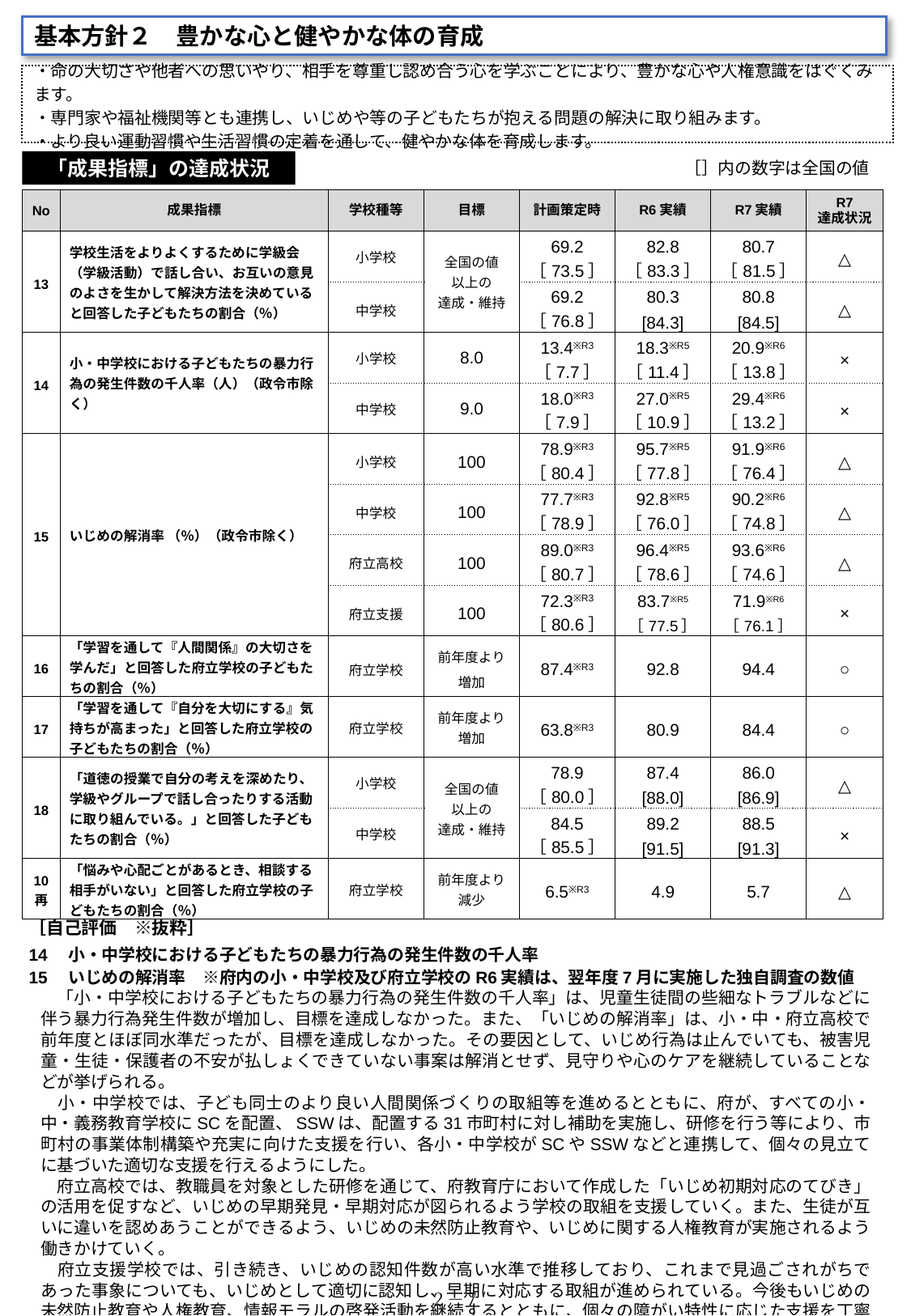

基本方針２　豊かな心と健やかな体の育成
・命の大切さや他者への思いやり、相手を尊重し認め合う心を学ぶことにより、豊かな心や人権意識をはぐくみます。
・専門家や福祉機関等とも連携し、いじめや等の子どもたちが抱える問題の解決に取り組みます。
・より良い運動習慣や生活習慣の定着を通して、健やかな体を育成します。
［］内の数字は全国の値
「成果指標」の達成状況
| No | 成果指標 | 学校種等 | 目標 | 計画策定時 | R6実績 | R7実績 | R7 達成状況 |
| --- | --- | --- | --- | --- | --- | --- | --- |
| 13 | 学校生活をよりよくするために学級会（学級活動）で話し合い、お互いの意見のよさを生かして解決方法を決めていると回答した子どもたちの割合（％） | 小学校 | 全国の値 以上の 達成・維持 | 69.2 ［73.5］ | 82.8 ［83.3］ | 80.7 ［81.5］ | △ |
|  |  | 中学校 |  | 69.2 ［76.8］ | 80.3 [84.3] | 80.8 [84.5] | △ |
| 14 | 小・中学校における子どもたちの暴力行為の発生件数の千人率（人）（政令市除く） | 小学校 | 8.0 | 13.4※R3 ［7.7］ | 18.3※R5 ［11.4］ | 20.9※R6 ［13.8］ | × |
|  |  | 中学校 | 9.0 | 18.0※R3 ［7.9］ | 27.0※R5 ［10.9］ | 29.4※R6 ［13.2］ | × |
| 15 | いじめの解消率 （％）（政令市除く） | 小学校 | 100 | 78.9※R3 ［80.4］ | 95.7※R5 ［77.8］ | 91.9※R6 ［76.4］ | △ |
|  |  | 中学校 | 100 | 77.7※R3 ［78.9］ | 92.8※R5 ［76.0］ | 90.2※R6 ［74.8］ | △ |
|  |  | 府立高校 | 100 | 89.0※R3 ［80.7］ | 96.4※R5 ［78.6］ | 93.6※R6 ［74.6］ | △ |
|  |  | 府立支援 | 100 | 72.3※R3 ［80.6］ | 83.7※R5 ［77.5］ | 71.9※R6 ［76.1］ | × |
| 16 | 「学習を通して『人間関係』の大切さを学んだ」と回答した府立学校の子どもたちの割合（％） | 府立学校 | 前年度より増加 | 87.4※R3 | 92.8 | 94.4 | ○ |
| 17 | 「学習を通して『自分を大切にする』気持ちが高まった」と回答した府立学校の子どもたちの割合（％） | 府立学校 | 前年度より増加 | 63.8※R3 | 80.9 | 84.4 | ○ |
| 18 | 「道徳の授業で自分の考えを深めたり、学級やグループで話し合ったりする活動に取り組んでいる。」と回答した子どもたちの割合（％） | 小学校 | 全国の値 以上の 達成・維持 | 78.9 ［80.0］ | 87.4 [88.0] | 86.0 [86.9] | △ |
|  |  | 中学校 |  | 84.5 ［85.5］ | 89.2 [91.5] | 88.5 [91.3] | × |
| 10 再 | 「悩みや心配ごとがあるとき、相談する相手がいない」と回答した府立学校の子どもたちの割合（％） | 府立学校 | 前年度より 減少 | 6.5※R3 | 4.9 | 5.7 | △ |
［自己評価　※抜粋］
14　小・中学校における子どもたちの暴力行為の発生件数の千人率
15　いじめの解消率　※府内の小・中学校及び府立学校のR6実績は、翌年度7月に実施した独自調査の数値
　「小・中学校における子どもたちの暴力行為の発生件数の千人率」は、児童生徒間の些細なトラブルなどに伴う暴力行為発生件数が増加し、目標を達成しなかった。また、「いじめの解消率」は、小・中・府立高校で前年度とほぼ同水準だったが、目標を達成しなかった。その要因として、いじめ行為は止んでいても、被害児童・生徒・保護者の不安が払しょくできていない事案は解消とせず、見守りや心のケアを継続していることなどが挙げられる。
　小・中学校では、子ども同士のより良い人間関係づくりの取組等を進めるとともに、府が、すべての小・中・義務教育学校にSCを配置、SSWは、配置する31市町村に対し補助を実施し、研修を行う等により、市町村の事業体制構築や充実に向けた支援を行い、各小・中学校がSCやSSWなどと連携して、個々の見立てに基づいた適切な支援を行えるようにした。
　府立高校では、教職員を対象とした研修を通じて、府教育庁において作成した「いじめ初期対応のてびき」の活用を促すなど、いじめの早期発見・早期対応が図られるよう学校の取組を支援していく。また、生徒が互いに違いを認めあうことができるよう、いじめの未然防止教育や、いじめに関する人権教育が実施されるよう働きかけていく。
　府立支援学校では、引き続き、いじめの認知件数が高い水準で推移しており、これまで見過ごされがちであった事象についても、いじめとして適切に認知し、早期に対応する取組が進められている。今後もいじめの未然防止教育や人権教育、情報モラルの啓発活動を継続するとともに、個々の障がい特性に応じた支援を丁寧に行い、解消率の向上を図っていく。
２－７